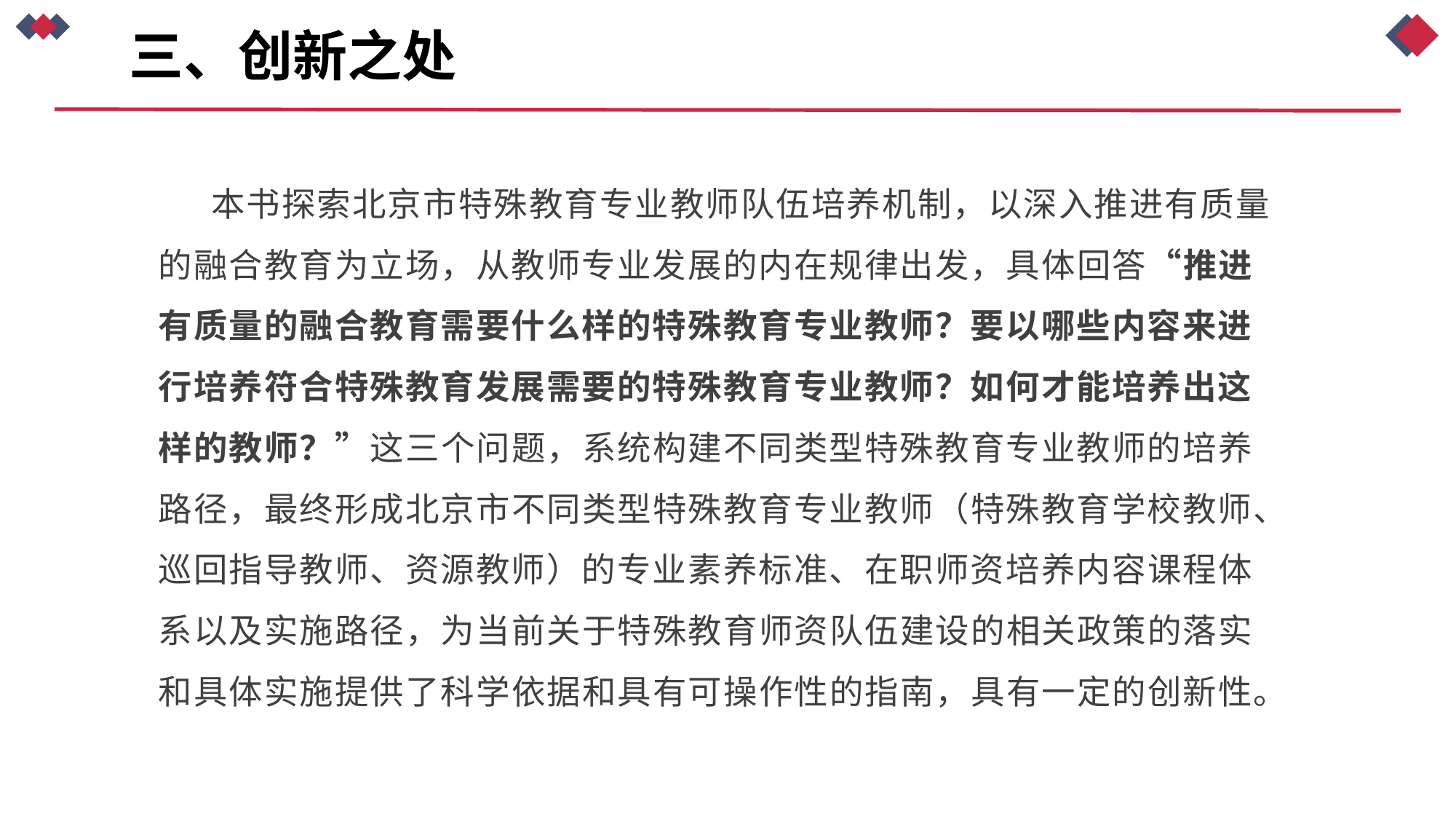

三、创新之处
本书探索北京市特殊教育专业教师队伍培养机制，以深入推进有质量的融合教育为立场，从教师专业发展的内在规律出发，具体回答“推进有质量的融合教育需要什么样的特殊教育专业教师？要以哪些内容来进行培养符合特殊教育发展需要的特殊教育专业教师？如何才能培养出这样的教师？”这三个问题，系统构建不同类型特殊教育专业教师的培养路径，最终形成北京市不同类型特殊教育专业教师（特殊教育学校教师、巡回指导教师、资源教师）的专业素养标准、在职师资培养内容课程体系以及实施路径，为当前关于特殊教育师资队伍建设的相关政策的落实和具体实施提供了科学依据和具有可操作性的指南，具有一定的创新性。